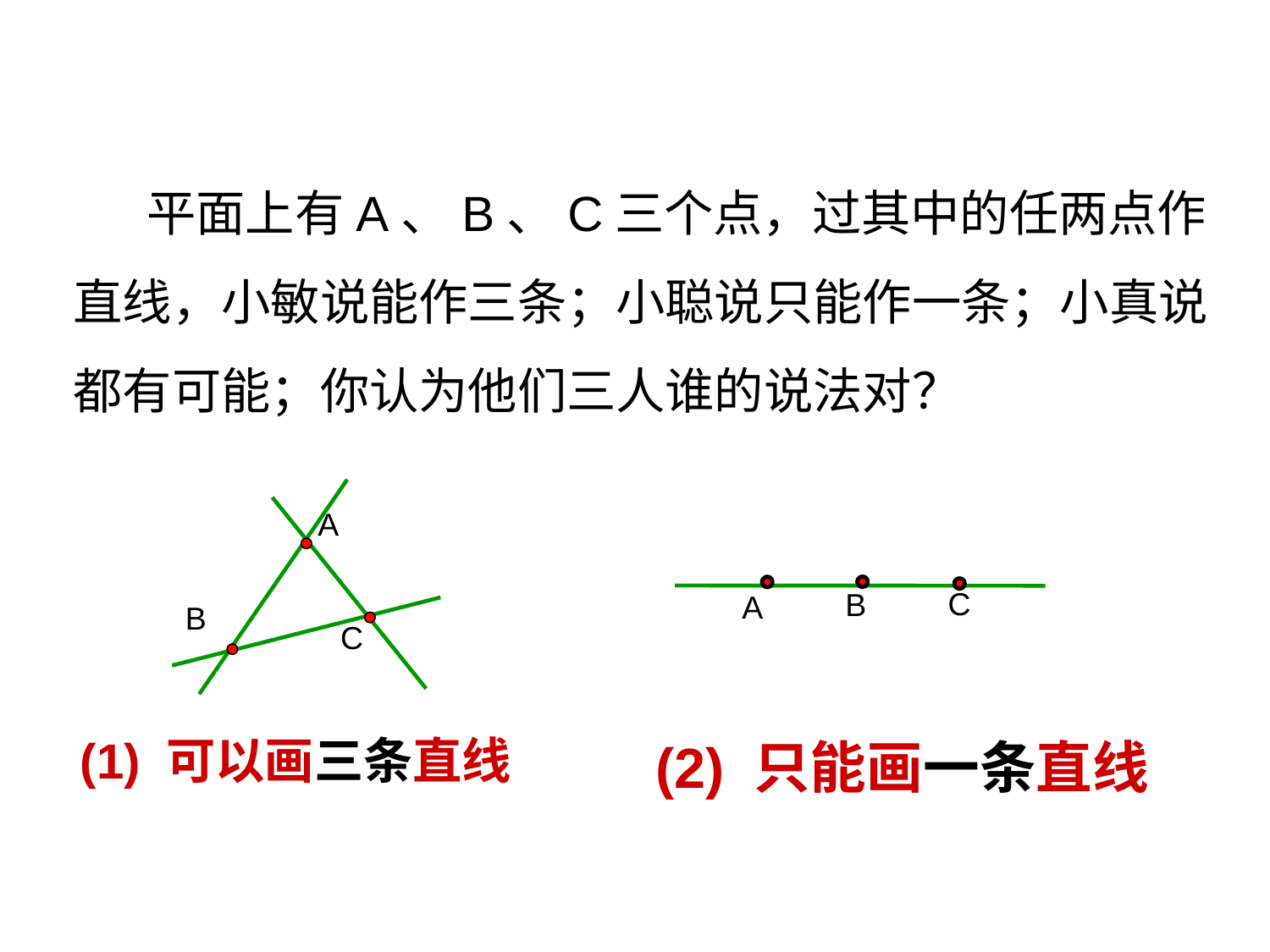

平面上有A、B、C三个点，过其中的任两点作直线，小敏说能作三条；小聪说只能作一条；小真说都有可能；你认为他们三人谁的说法对？

A
B
C

C
B
A

(1) 可以画三条直线
(2) 只能画一条直线